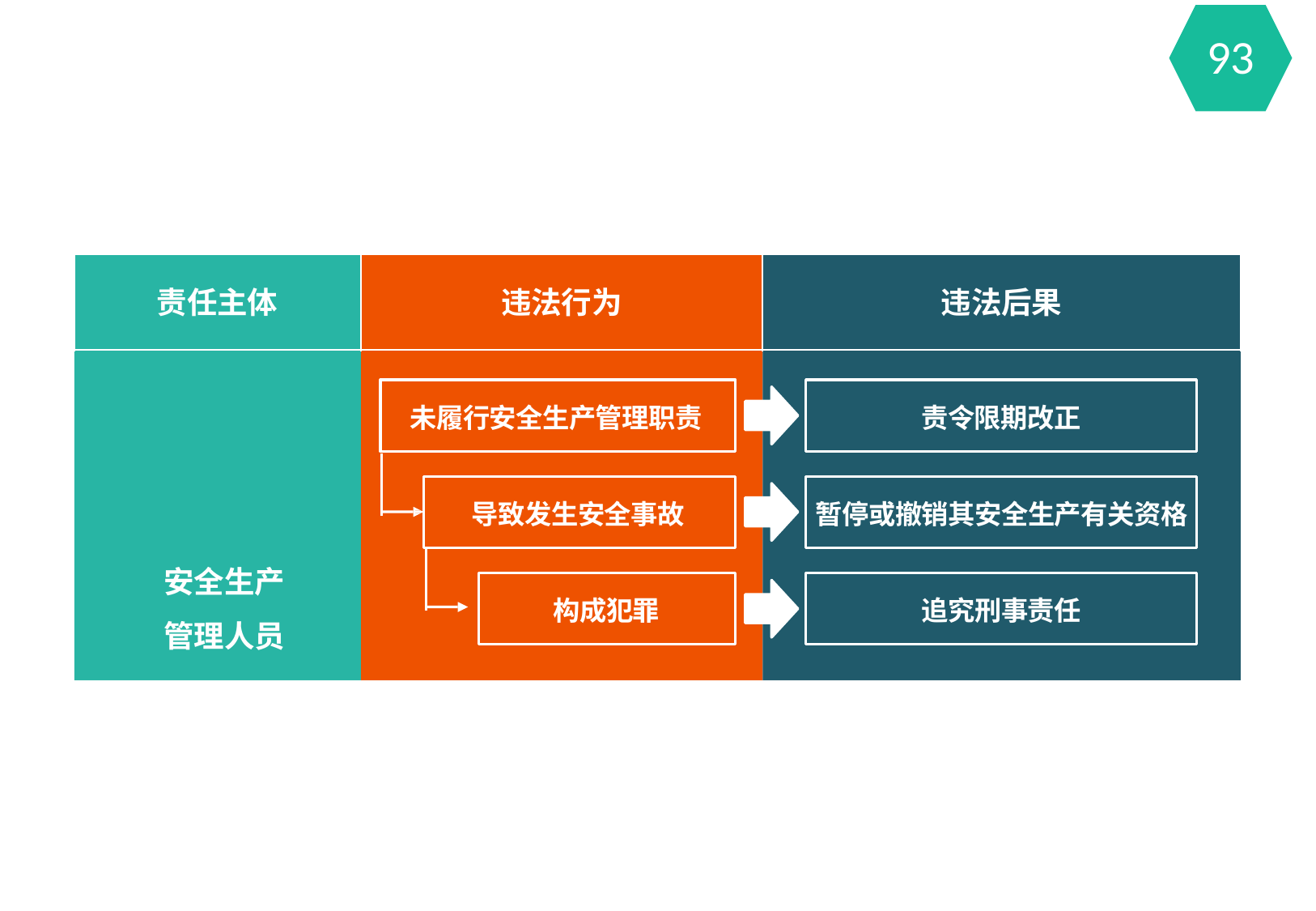

93

责任主体
违法行为
违法后果

未履行安全生产管理职责
责令限期改正
暂停或撤销其安全生产有关资格 追究刑事责任

导致发生安全事故

安全生产 管理人员

构成犯罪